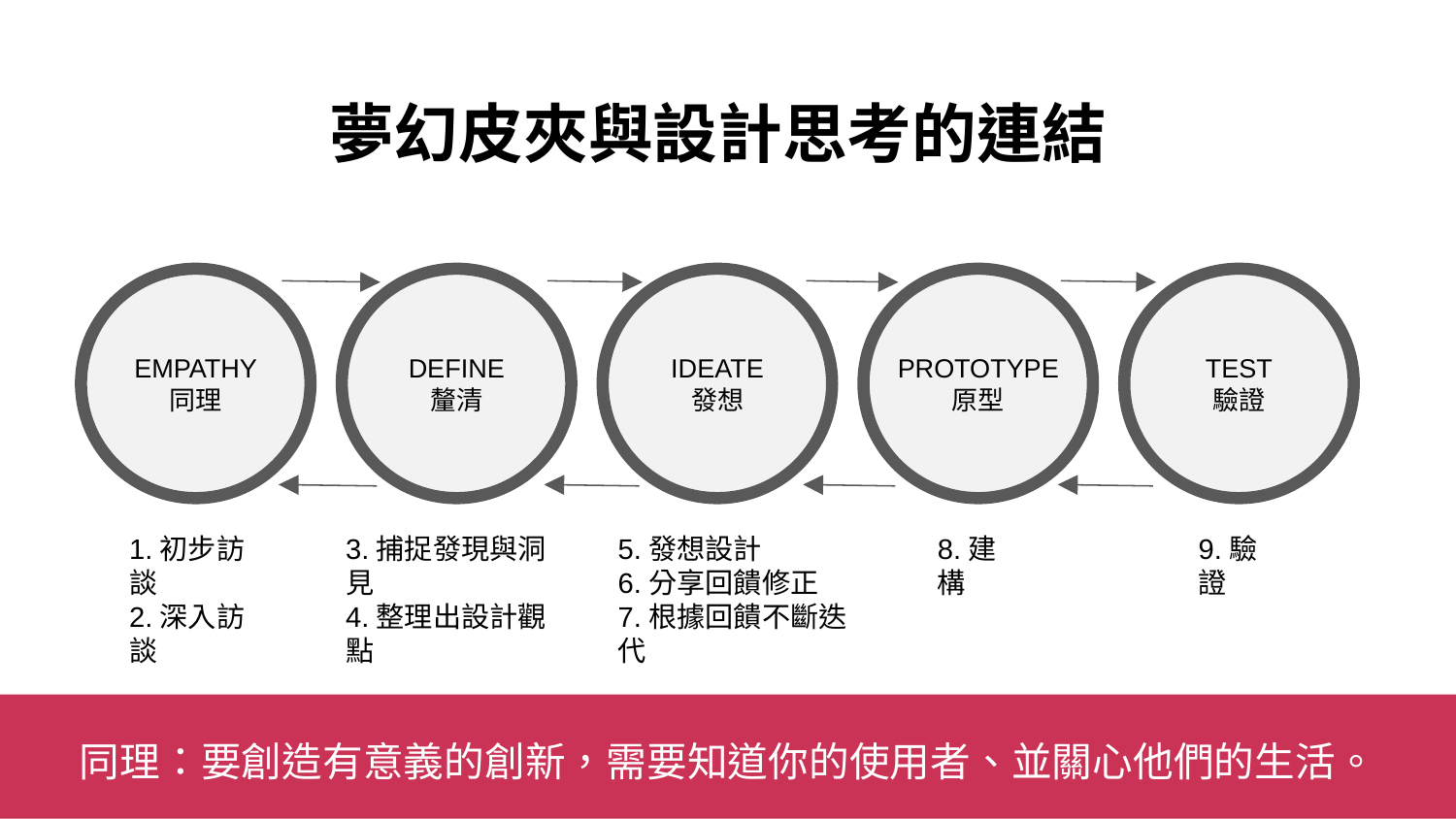

夢幻皮夾與設計思考的連結
EMPATHY
同理
DEFINE
釐清
IDEATE
發想

TEST
驗證
PROTOTYPE
原型
1.初步訪談
2.深入訪談
3.捕捉發現與洞見
4.整理出設計觀點
5.發想設計
6.分享回饋修正
7.根據回饋不斷迭代
8.建構
9.驗證
同理：要創造有意義的創新，需要知道你的使用者、並關心他們的生活。